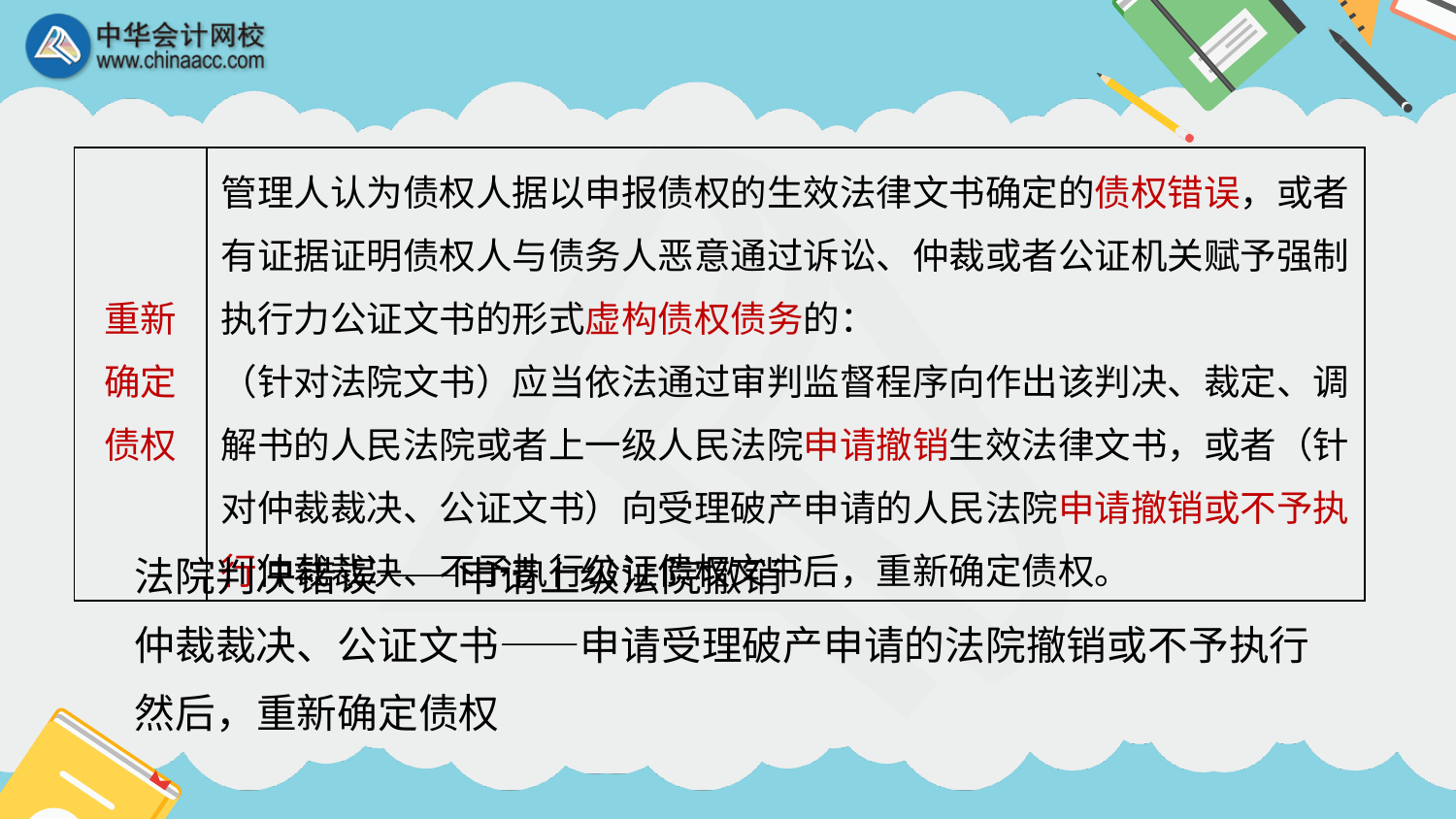

| 重新确定债权 | 管理人认为债权人据以申报债权的生效法律文书确定的债权错误，或者有证据证明债权人与债务人恶意通过诉讼、仲裁或者公证机关赋予强制执行力公证文书的形式虚构债权债务的： （针对法院文书）应当依法通过审判监督程序向作出该判决、裁定、调解书的人民法院或者上一级人民法院申请撤销生效法律文书，或者（针对仲裁裁决、公证文书）向受理破产申请的人民法院申请撤销或不予执行仲裁裁决、不予执行公证债权文书后，重新确定债权。 |
| --- | --- |
法院判决错误——申请上级法院撤销
仲裁裁决、公证文书——申请受理破产申请的法院撤销或不予执行
然后，重新确定债权